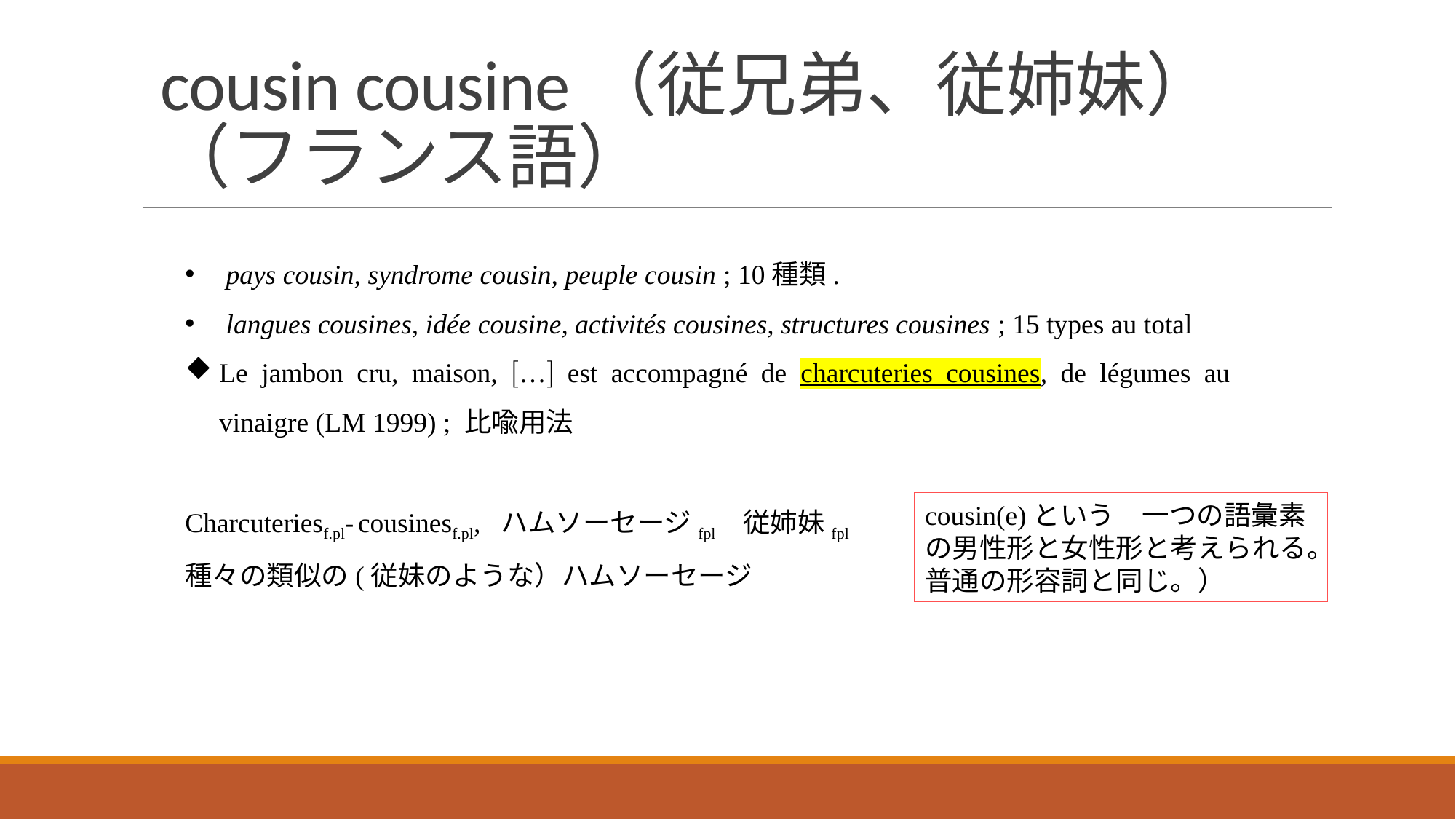

# cousin cousine（従兄弟、従姉妹） （フランス語）
pays cousin, syndrome cousin, peuple cousin ; 10種類.
langues cousines, idée cousine, activités cousines, structures cousines ; 15 types au total
Le jambon cru, maison, […] est accompagné de charcuteries cousines, de légumes au vinaigre (LM 1999) ; 比喩用法

Charcuteriesf.pl- cousinesf.pl,  ハムソーセージfpl   従姉妹fpl
種々の類似の(従妹のような）ハムソーセージ

cousin(e)という　一つの語彙素の男性形と女性形と考えられる。普通の形容詞と同じ。）